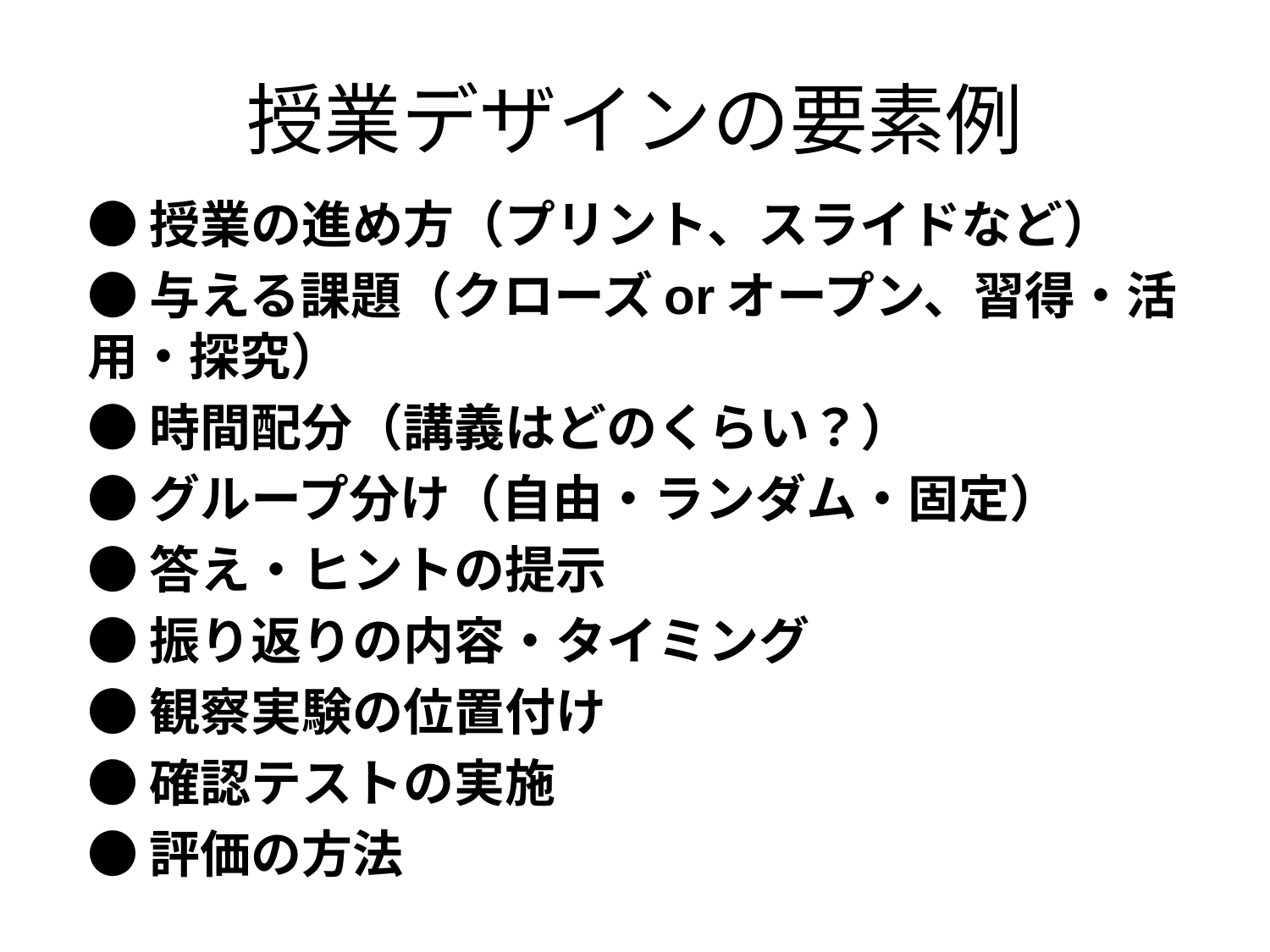

# 授業デザインの要素例
●授業の進め方（プリント、スライドなど）
●与える課題（クローズorオープン、習得・活用・探究）
●時間配分（講義はどのくらい？）
●グループ分け（自由・ランダム・固定）
●答え・ヒントの提示
●振り返りの内容・タイミング
●観察実験の位置付け
●確認テストの実施
●評価の方法